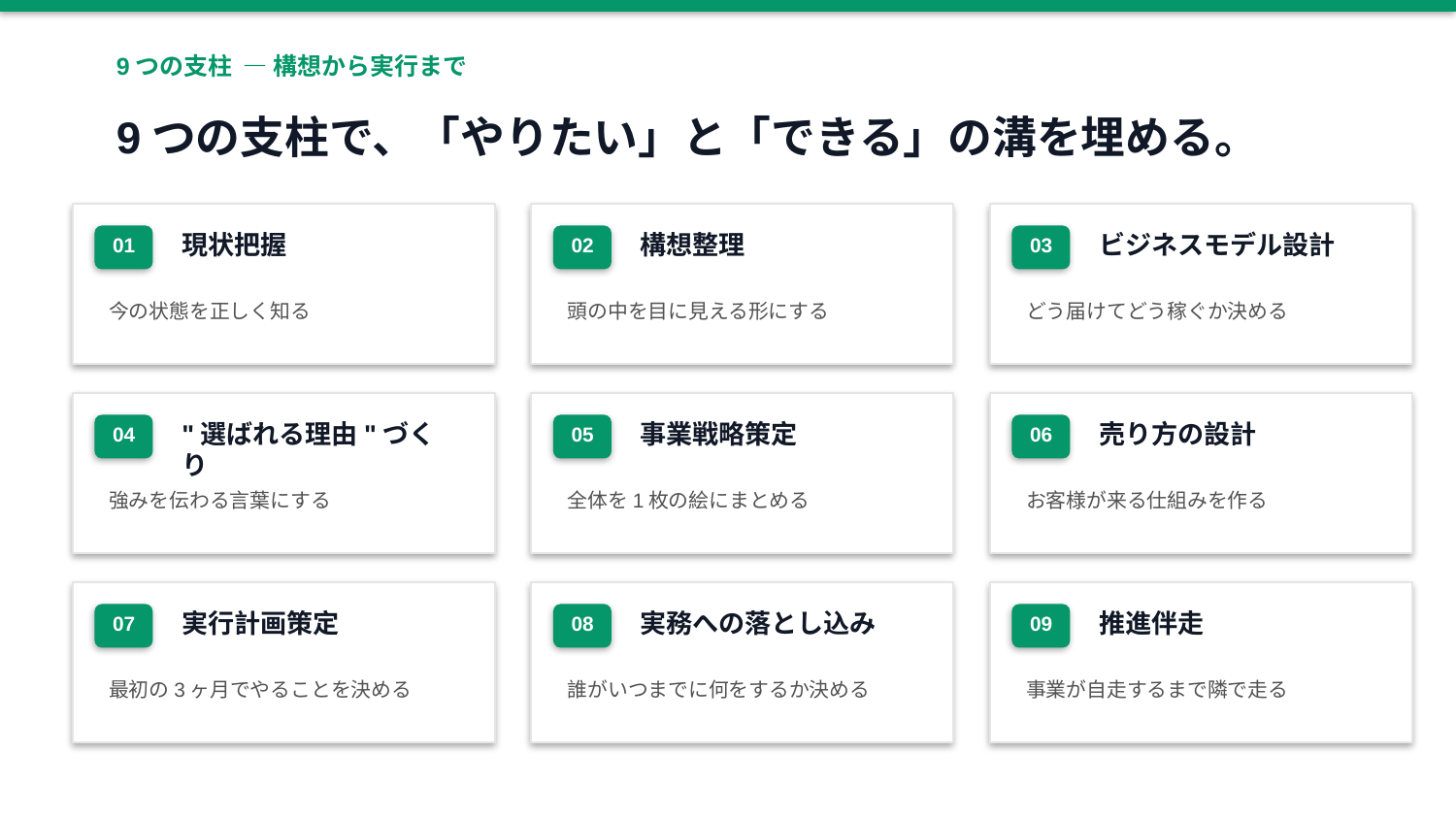

9つの支柱  — 構想から実行まで
9つの支柱で、「やりたい」と「できる」の溝を埋める。

現状把握
構想整理
ビジネスモデル設計

01

02

03
今の状態を正しく知る
頭の中を目に見える形にする
どう届けてどう稼ぐか決める

"選ばれる理由"づくり
事業戦略策定
売り方の設計

04

05

06
強みを伝わる言葉にする
全体を1枚の絵にまとめる
お客様が来る仕組みを作る

実行計画策定
実務への落とし込み
推進伴走

07

08

09
最初の3ヶ月でやることを決める
誰がいつまでに何をするか決める
事業が自走するまで隣で走る